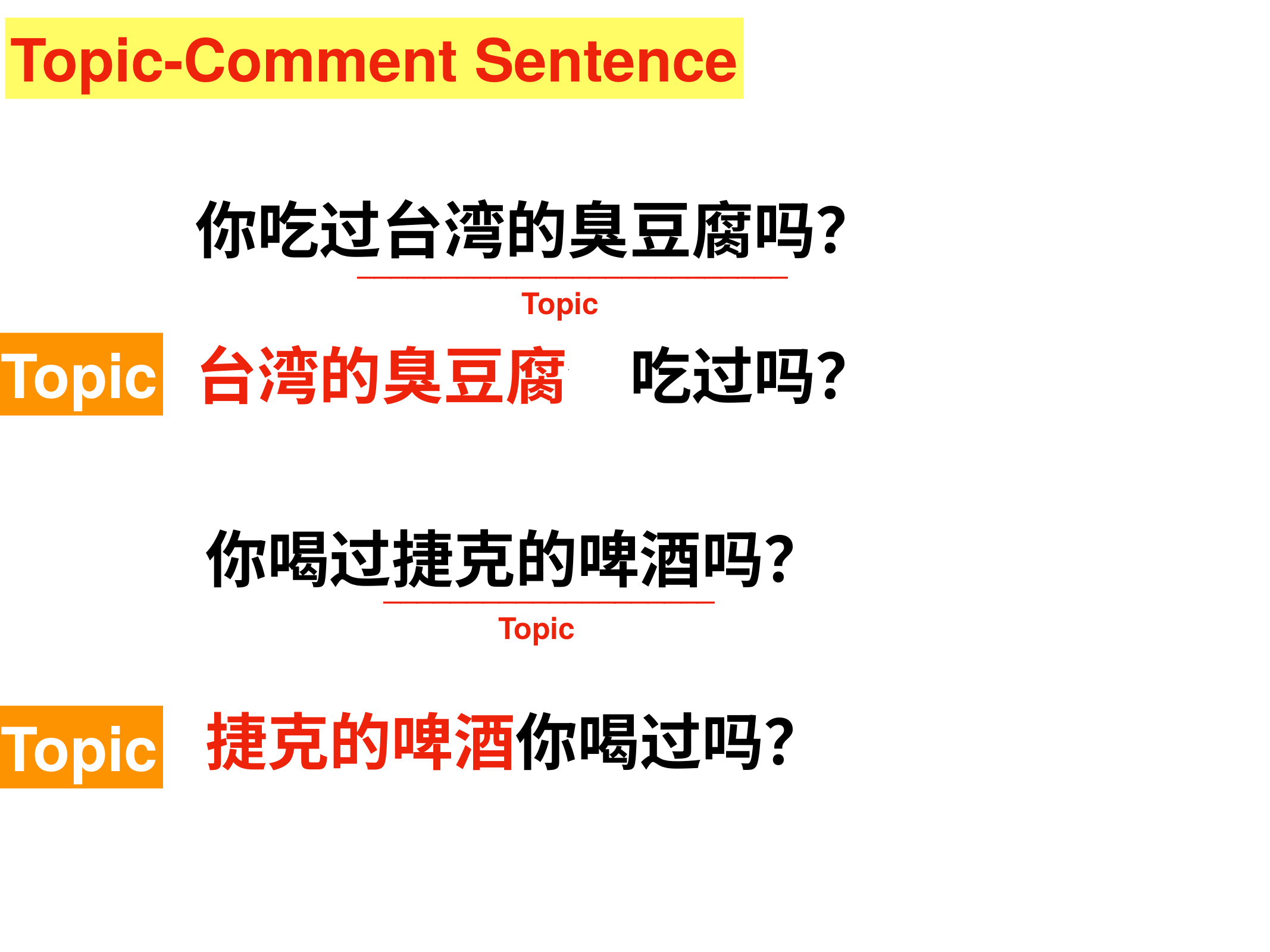

Topic-Comment Sentence
你吃过台湾的臭豆腐吗？
__________________________
Topic
台湾的臭豆腐你吃过吗？
Topic

你喝过捷克的啤酒吗？
____________________
Topic
捷克的啤酒你喝过吗？
Topic